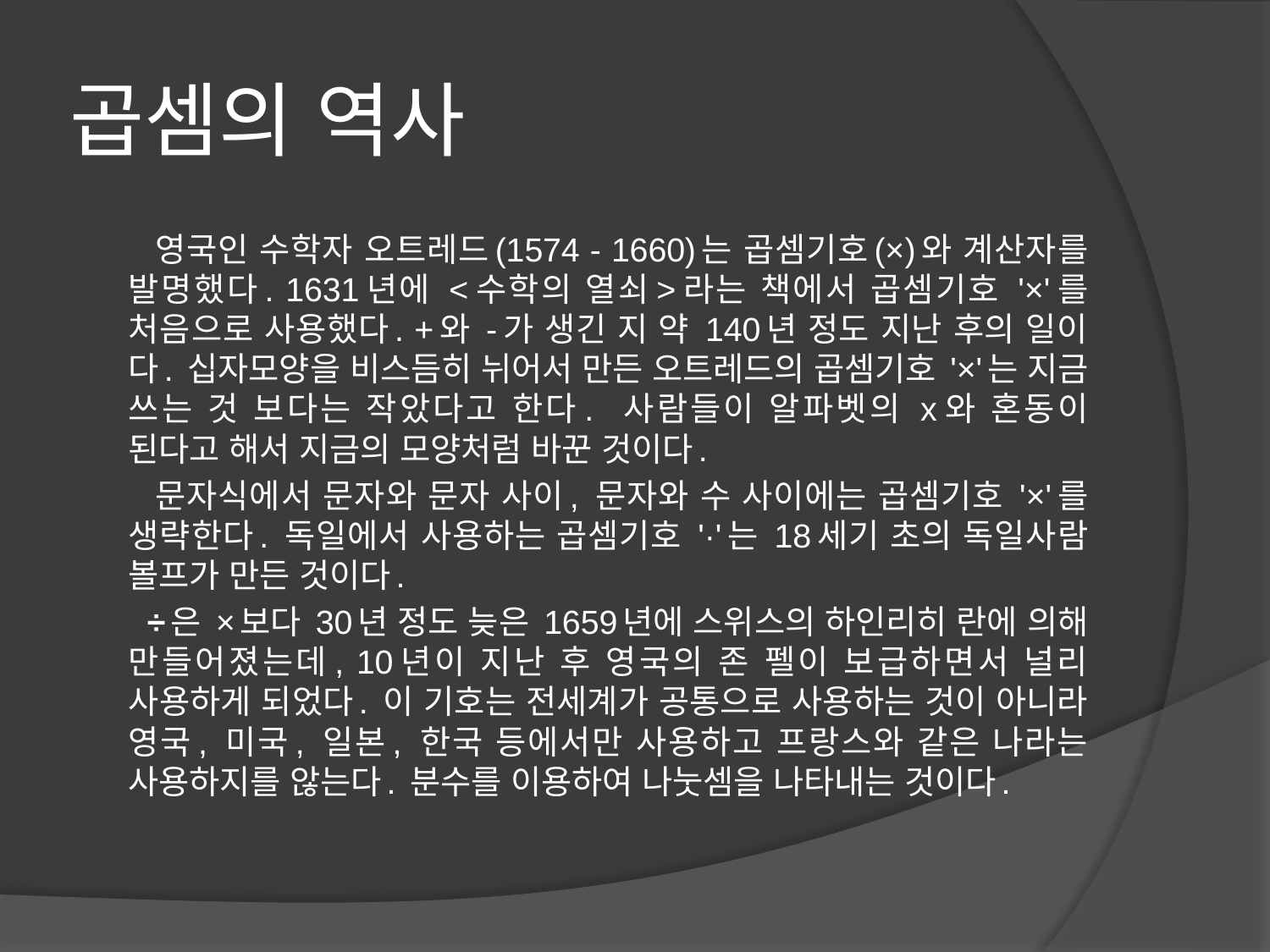

# 곱셈의 역사
  영국인 수학자 오트레드(1574 - 1660)는 곱셈기호(×)와 계산자를 발명했다. 1631년에 <수학의 열쇠>라는 책에서 곱셈기호 '×'를 처음으로 사용했다. +와 -가 생긴 지 약 140년 정도 지난 후의 일이다. 십자모양을 비스듬히 뉘어서 만든 오트레드의 곱셈기호 '×'는 지금 쓰는 것 보다는 작았다고 한다.  사람들이 알파벳의 x와 혼동이 된다고 해서 지금의 모양처럼 바꾼 것이다.
  문자식에서 문자와 문자 사이, 문자와 수 사이에는 곱셈기호 '×'를 생략한다. 독일에서 사용하는 곱셈기호 '·'는 18세기 초의 독일사람 볼프가 만든 것이다.
  ÷은 ×보다 30년 정도 늦은 1659년에 스위스의 하인리히 란에 의해 만들어졌는데, 10년이 지난 후 영국의 존 펠이 보급하면서 널리 사용하게 되었다. 이 기호는 전세계가 공통으로 사용하는 것이 아니라 영국, 미국, 일본, 한국 등에서만 사용하고 프랑스와 같은 나라는 사용하지를 않는다. 분수를 이용하여 나눗셈을 나타내는 것이다.